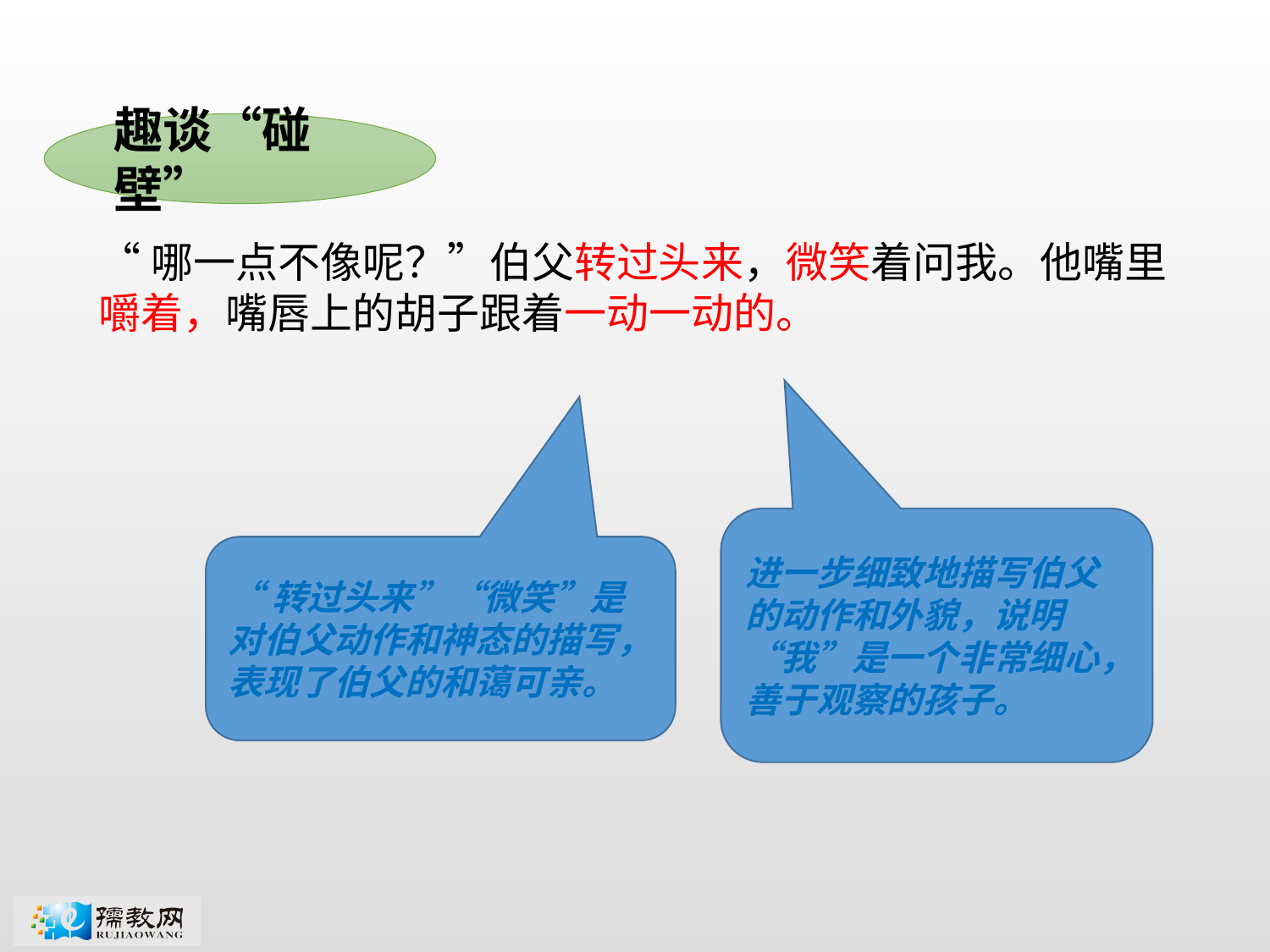

趣谈“碰壁”
“哪一点不像呢？”伯父转过头来，微笑着问我。他嘴里嚼着，嘴唇上的胡子跟着一动一动的。
进一步细致地描写伯父的动作和外貌，说明“我”是一个非常细心，善于观察的孩子。

“转过头来”“微笑”是对伯父动作和神态的描写，表现了伯父的和蔼可亲。